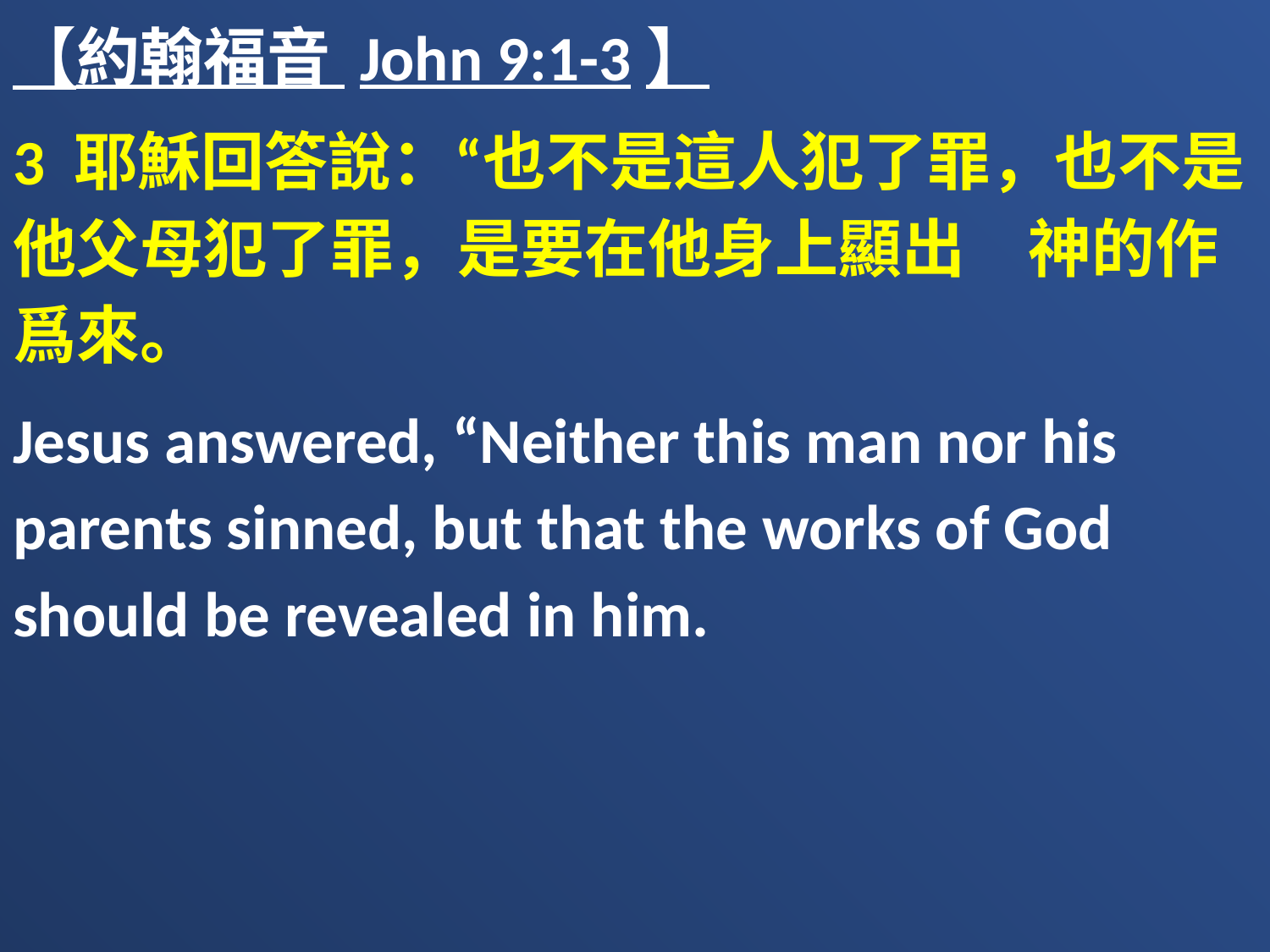

【約翰福音 John 9:1-3】
3 耶穌回答說：“也不是這人犯了罪，也不是他父母犯了罪，是要在他身上顯出　神的作爲來。
Jesus answered, “Neither this man nor his parents sinned, but that the works of God should be revealed in him.